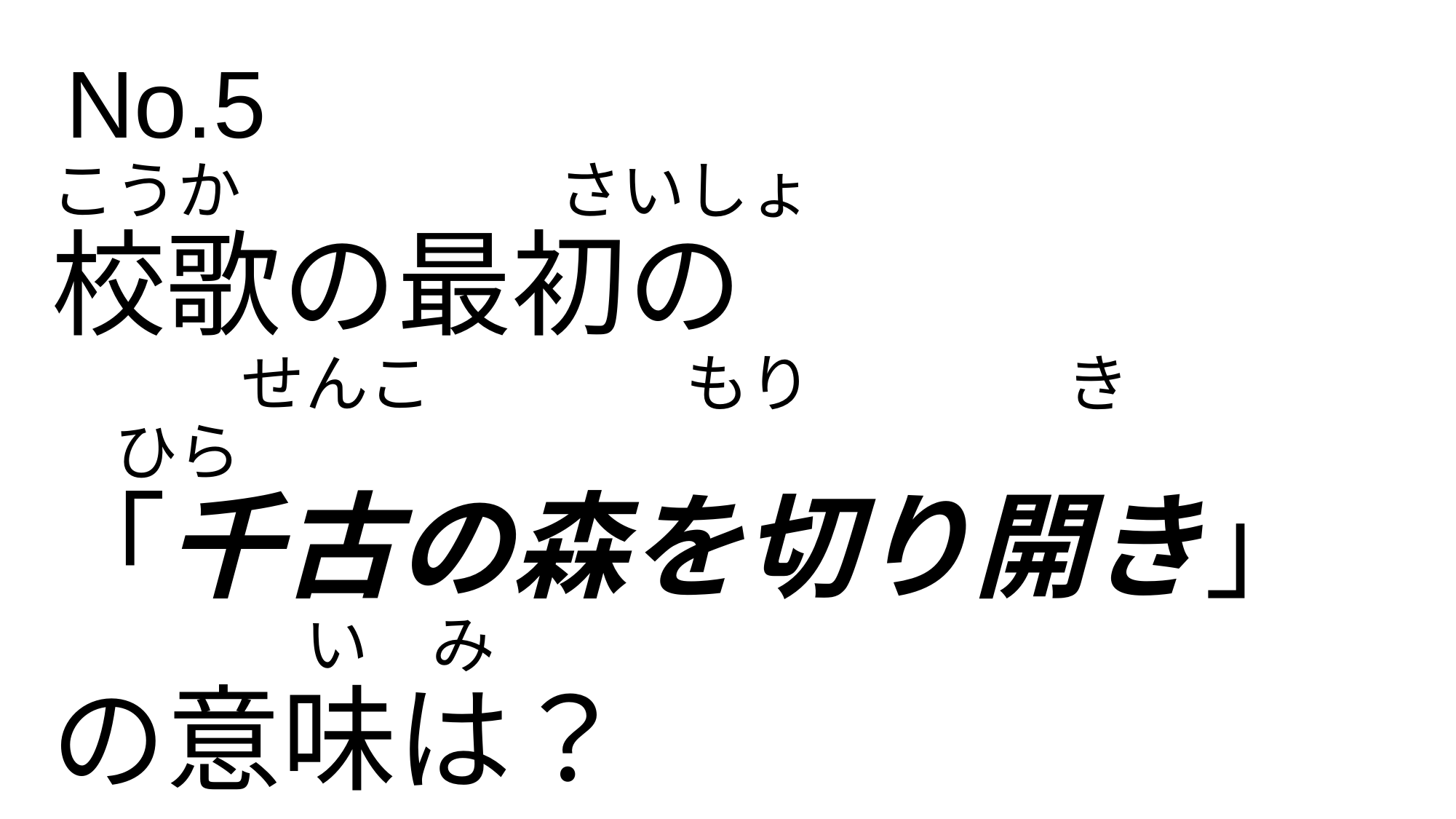

# Nо.5 こうか　　　　　さいしょ 校歌の最初の 　　　せんこ　　　　もり　　　　き　　　　ひら 「千古の森を切り開き」 　　　　い　み の意味は？